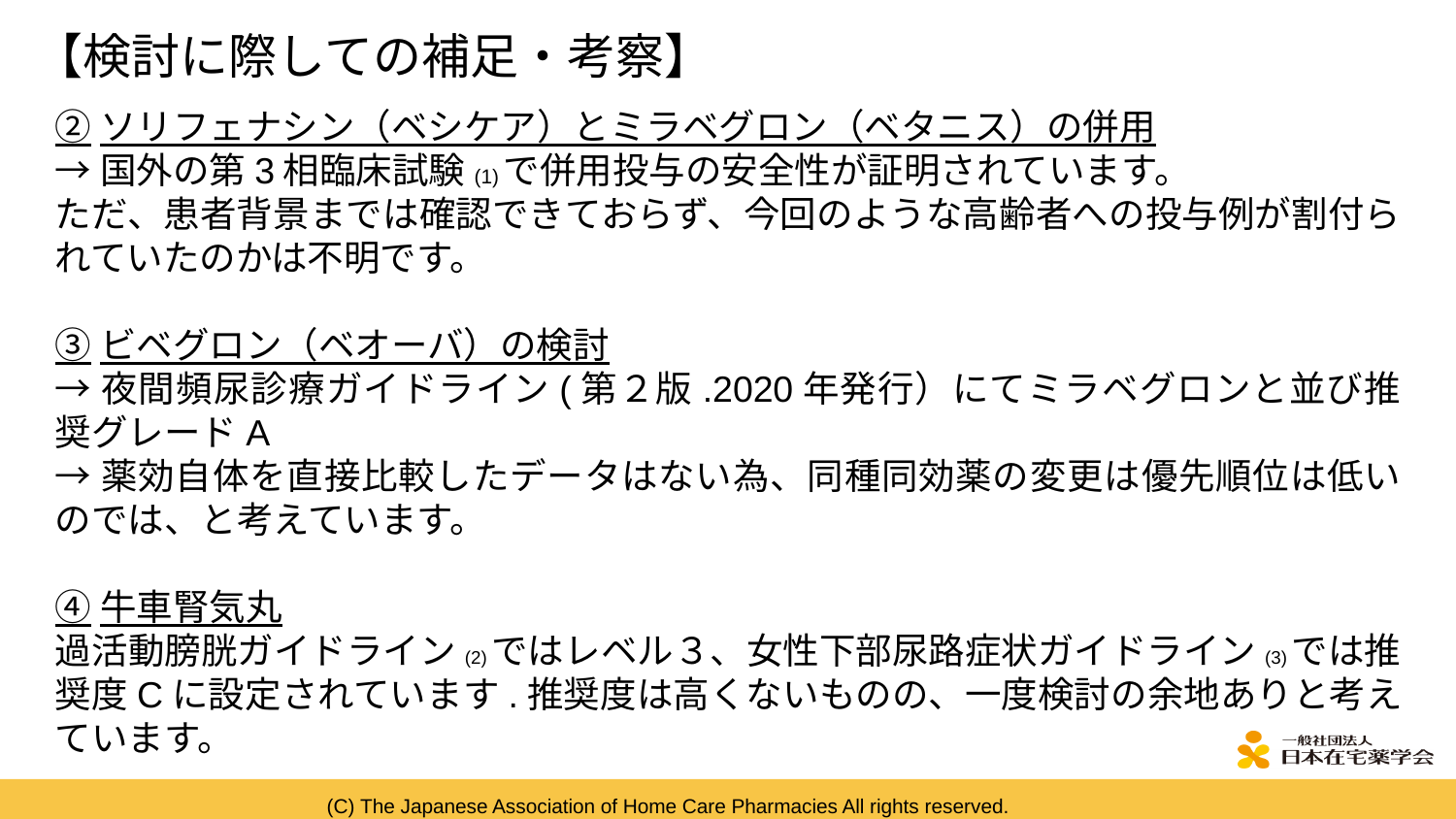

【検討に際しての補足・考察】
②ソリフェナシン（ベシケア）とミラベグロン（ベタニス）の併用
→国外の第3相臨床試験(1)で併用投与の安全性が証明されています。
ただ、患者背景までは確認できておらず、今回のような高齢者への投与例が割付られていたのかは不明です。

③ビベグロン（ベオーバ）の検討
→夜間頻尿診療ガイドライン(第２版.2020年発行）にてミラベグロンと並び推奨グレードA
→薬効自体を直接比較したデータはない為、同種同効薬の変更は優先順位は低いのでは、と考えています。

④牛車腎気丸
過活動膀胱ガイドライン(2)ではレベル３、女性下部尿路症状ガイドライン(3)では推奨度Cに設定されています.推奨度は高くないものの、一度検討の余地ありと考えています。

(C) The Japanese Association of Home Care Pharmacies All rights reserved.